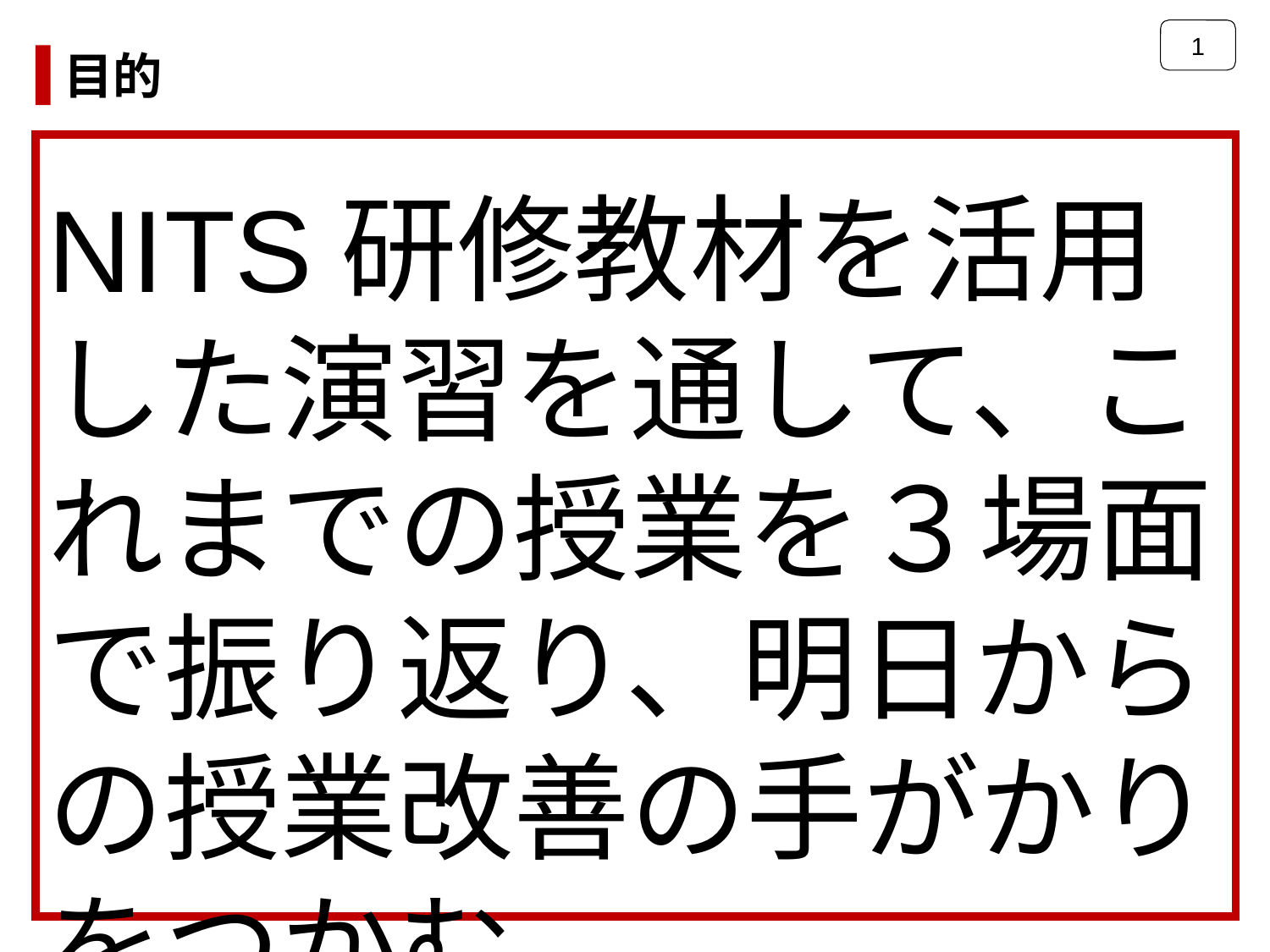

1
目的

NITS研修教材を活用した演習を通して、これまでの授業を３場面で振り返り、明日からの授業改善の手がかりをつかむ。